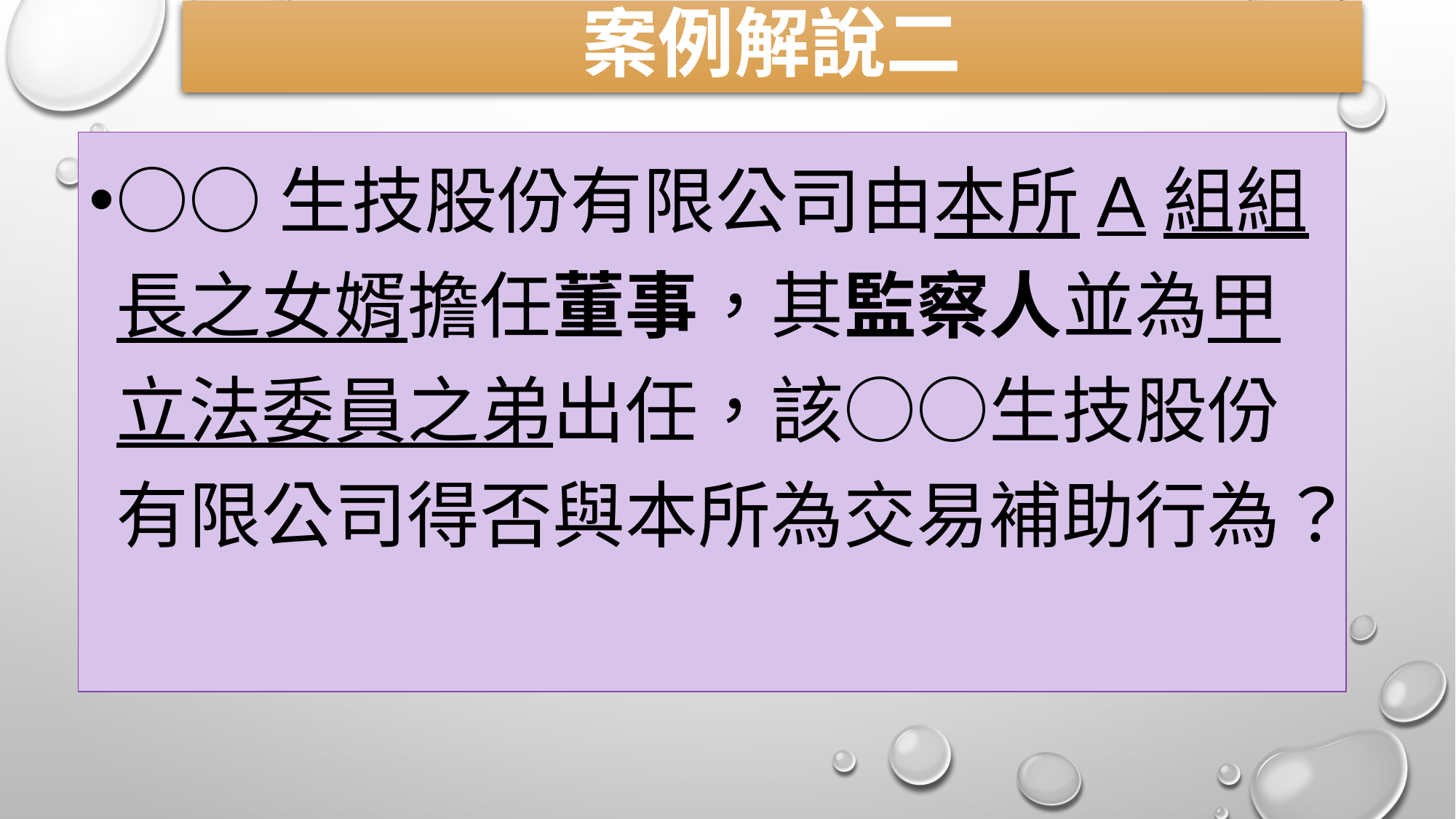

案例解說二
#
○○生技股份有限公司由本所a組組長之女婿擔任董事，其監察人並為甲立法委員之弟出任，該○○生技股份有限公司得否與本所為交易補助行為？